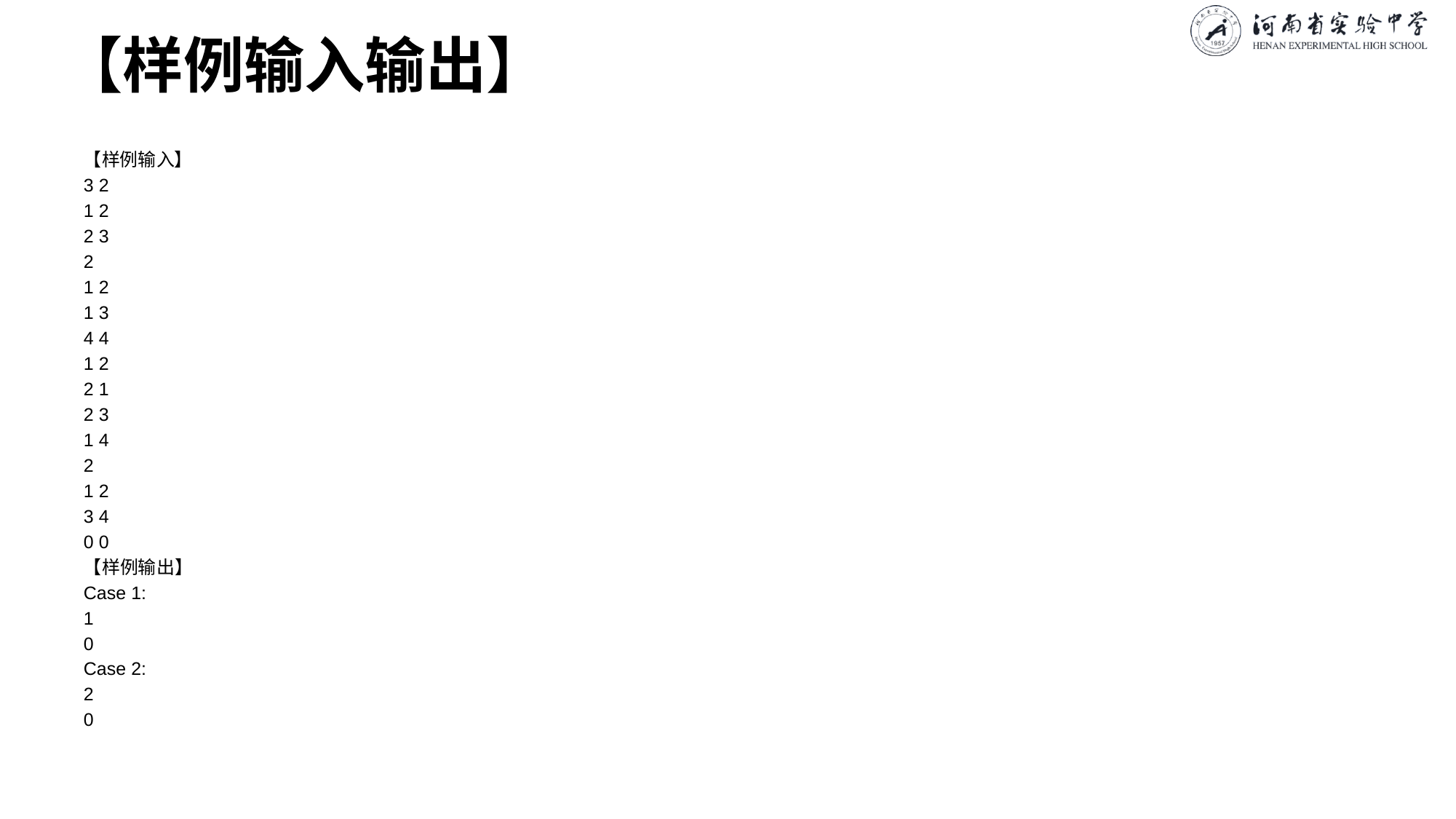

# 【样例输入输出】
【样例输入】
3 2
1 2
2 3
2
1 2
1 3
4 4
1 2
2 1
2 3
1 4
2
1 2
3 4
0 0
【样例输出】
Case 1:
1
0
Case 2:
2
0